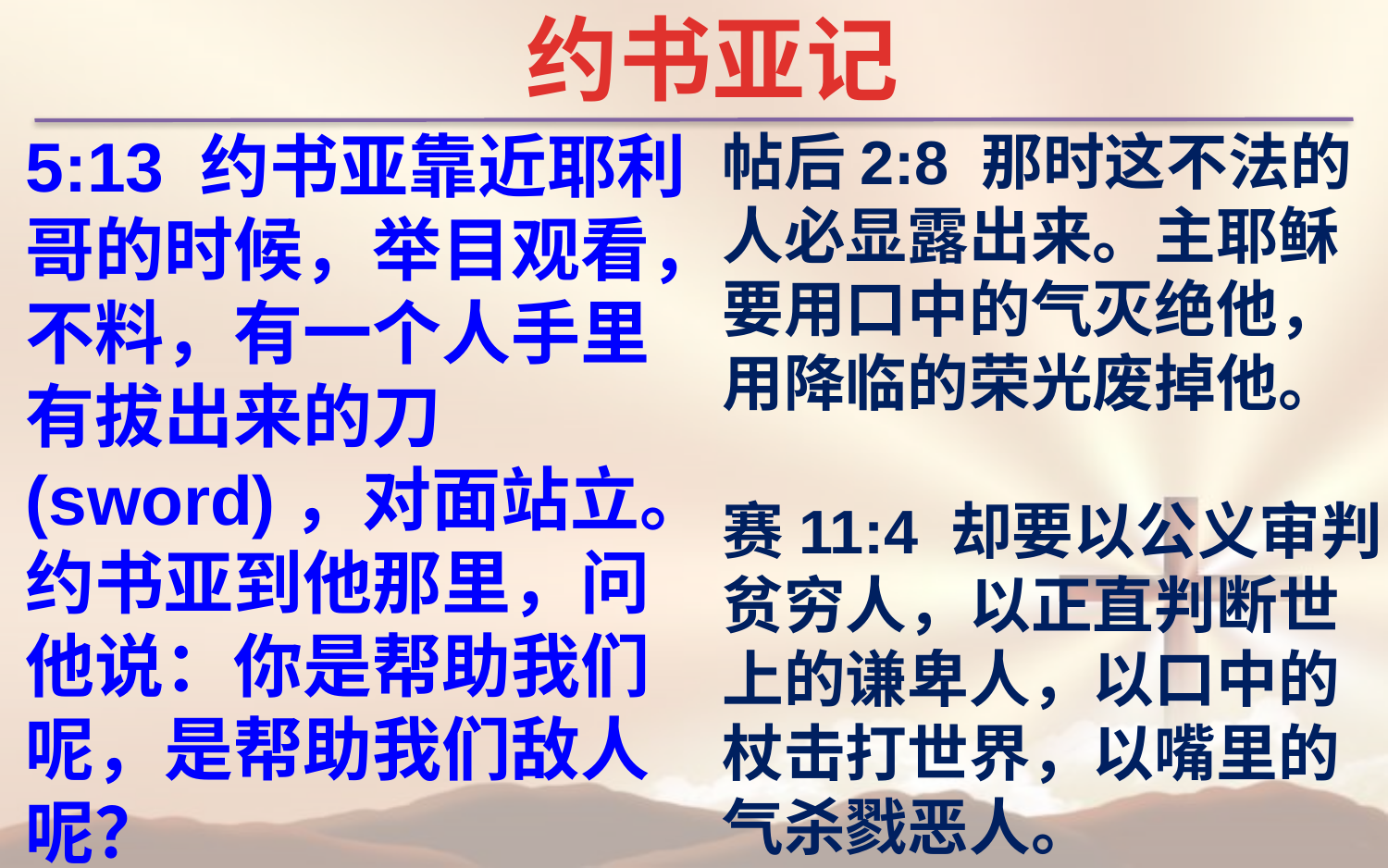

约书亚记
5:13 约书亚靠近耶利哥的时候，举目观看，不料，有一个人手里有拔出来的刀 (sword)，对面站立。约书亚到他那里，问他说：你是帮助我们呢，是帮助我们敌人呢？
帖后2:8 那时这不法的人必显露出来。主耶稣要用口中的气灭绝他，用降临的荣光废掉他。

赛11:4 却要以公义审判贫穷人，以正直判断世上的谦卑人，以口中的杖击打世界，以嘴里的气杀戮恶人。